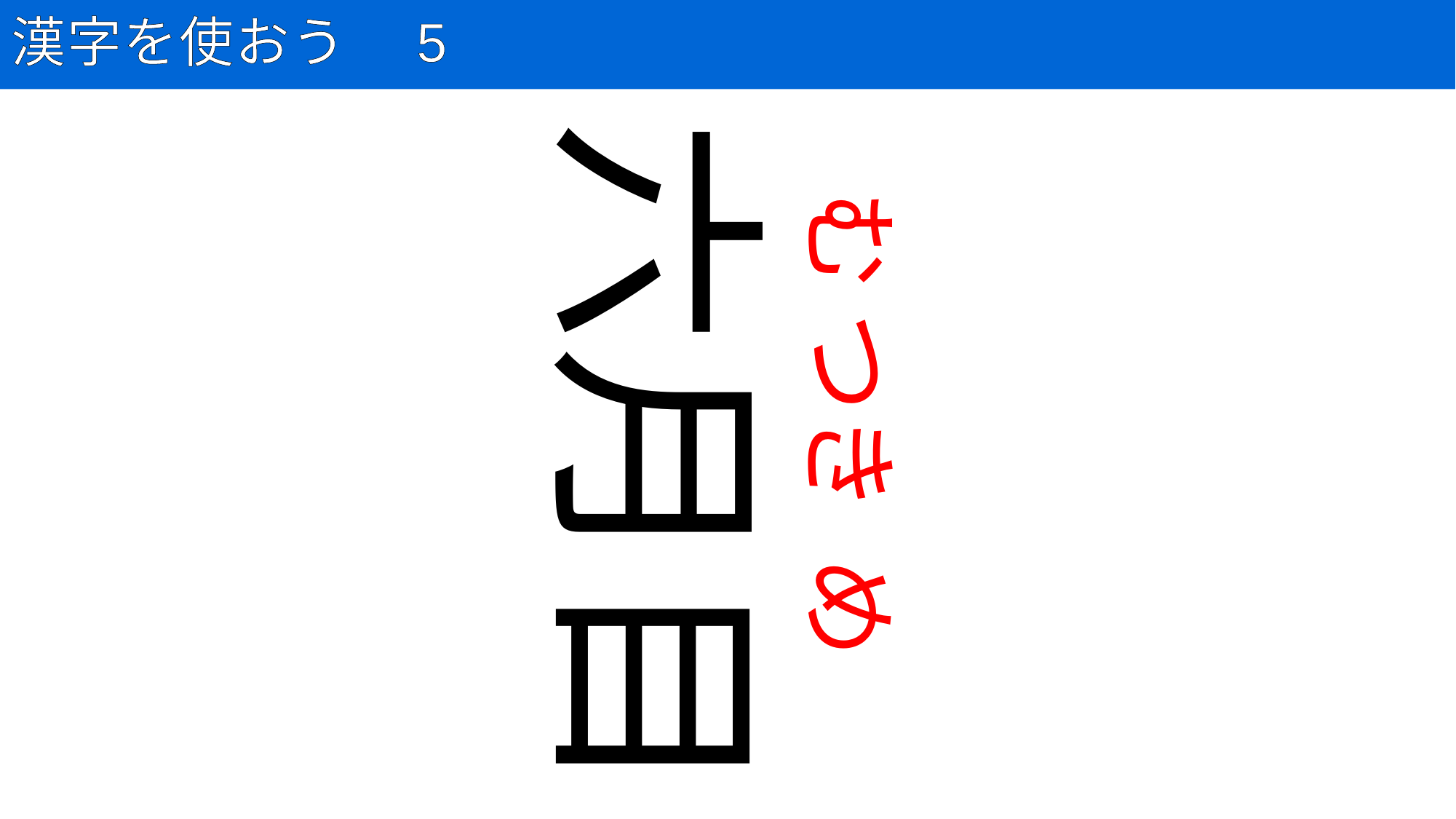

# 漢字を使おう　5
17
六月目
む つき  め